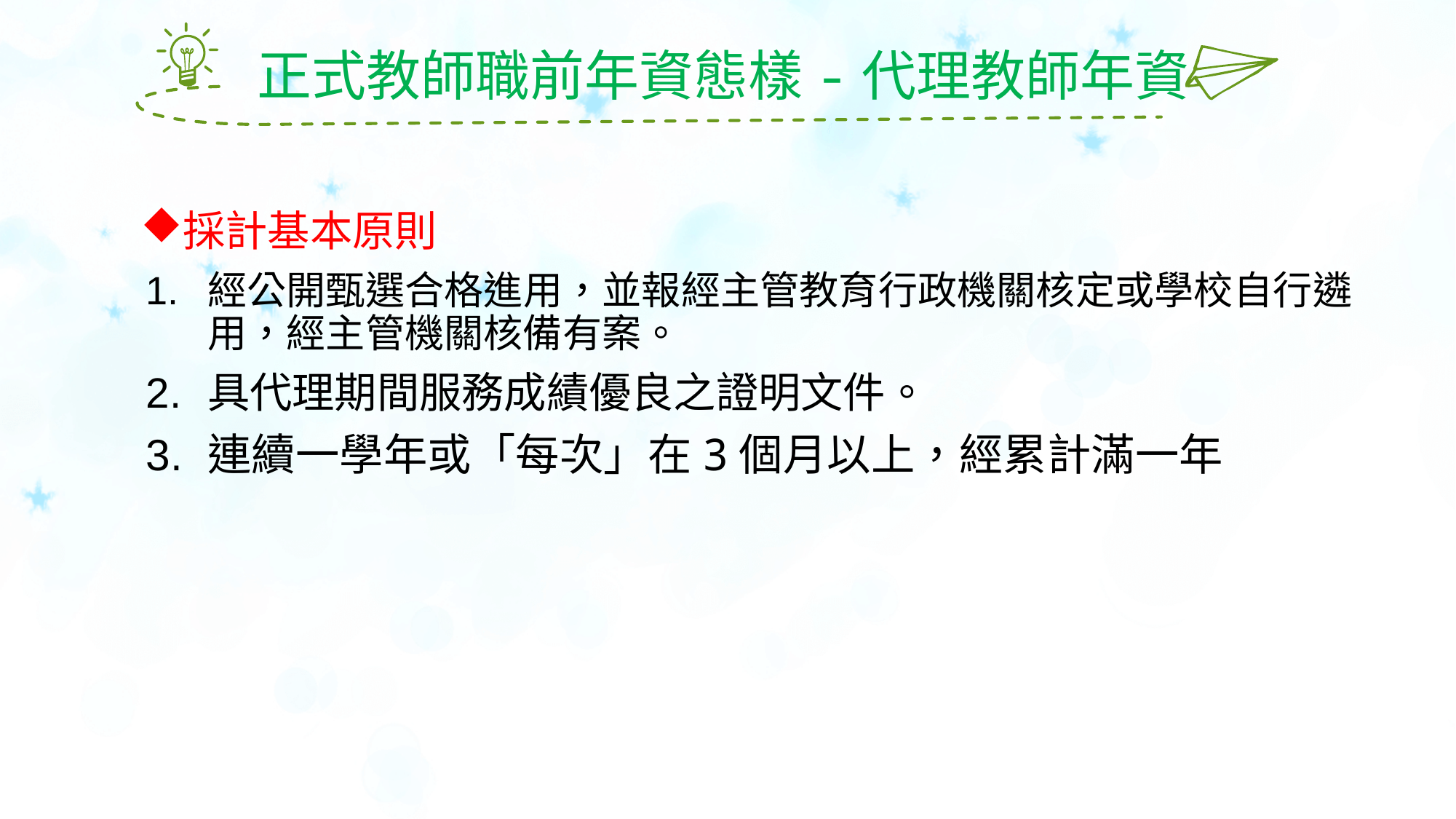

# 正式教師職前年資態樣-代理教師年資
採計基本原則
經公開甄選合格進用，並報經主管教育行政機關核定或學校自行遴用，經主管機關核備有案。
具代理期間服務成績優良之證明文件。
連續一學年或「每次」在3個月以上，經累計滿一年